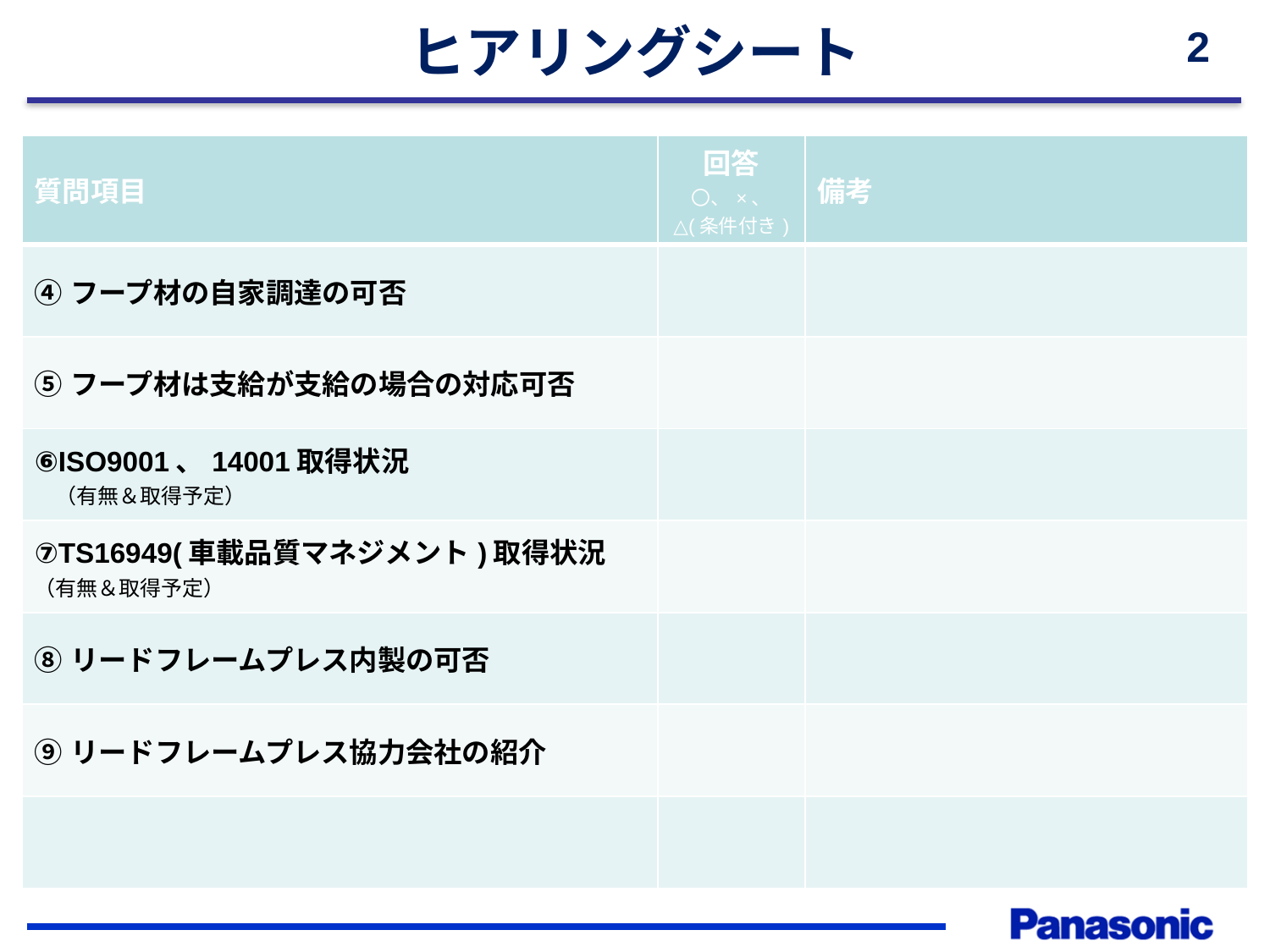

ヒアリングシート
| 質問項目 | 回答 〇、×、 △(条件付き) | 備考 |
| --- | --- | --- |
| ④フープ材の自家調達の可否 |  |  |
| ⑤フープ材は支給が支給の場合の対応可否 |  |  |
| ⑥ISO9001、14001取得状況 　（有無＆取得予定） |  |  |
| ⑦TS16949(車載品質マネジメント)取得状況 （有無＆取得予定） |  |  |
| ⑧リードフレームプレス内製の可否 |  |  |
| ⑨リードフレームプレス協力会社の紹介 |  |  |
|  |  |  |